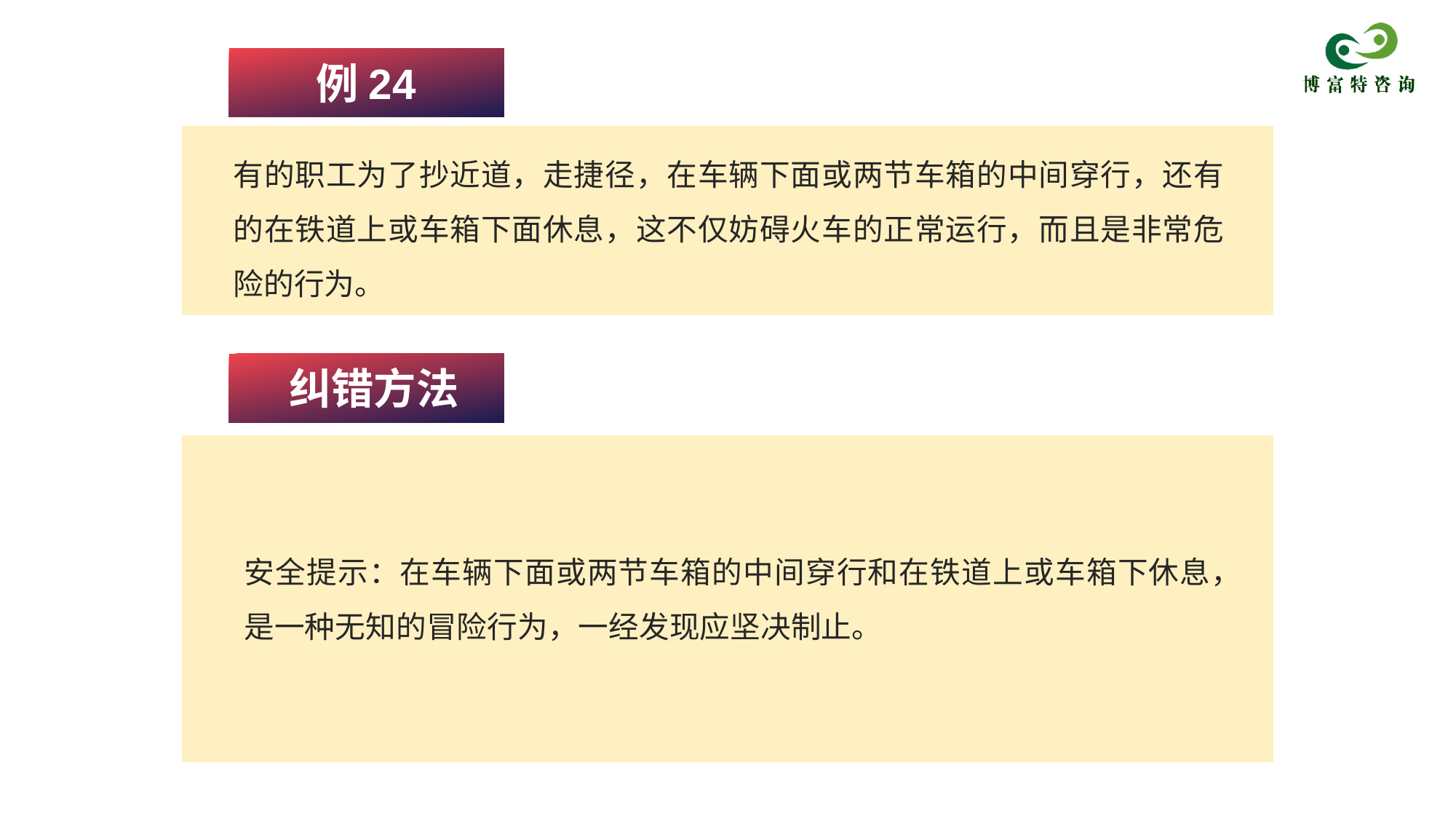

例24

有的职工为了抄近道，走捷径，在车辆下面或两节车箱的中间穿行，还有的在铁道上或车箱下面休息，这不仅妨碍火车的正常运行，而且是非常危险的行为。

纠错方法

安全提示：在车辆下面或两节车箱的中间穿行和在铁道上或车箱下休息，是一种无知的冒险行为，一经发现应坚决制止。